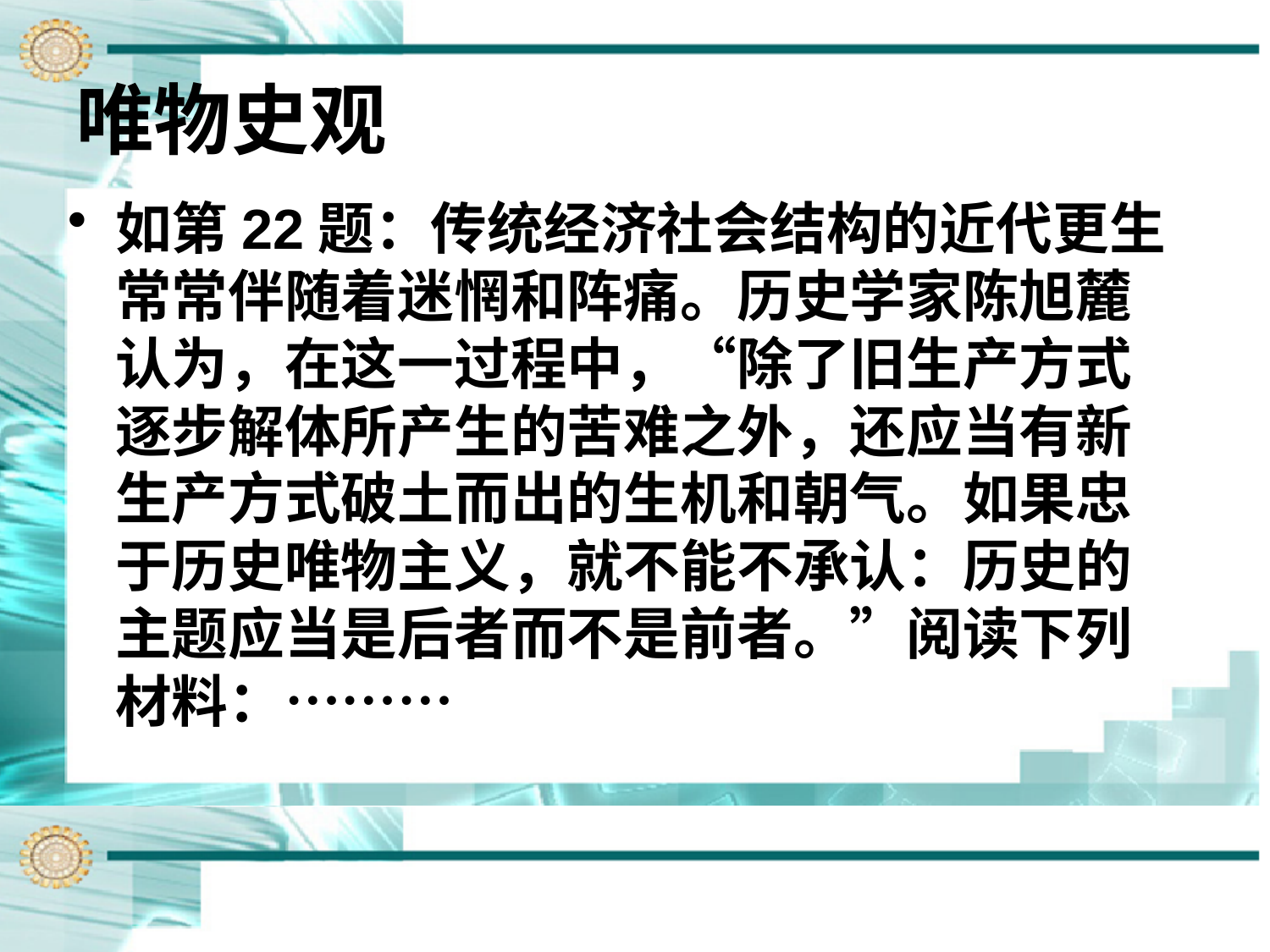

# 唯物史观
如第22题：传统经济社会结构的近代更生常常伴随着迷惘和阵痛。历史学家陈旭麓认为，在这一过程中，“除了旧生产方式逐步解体所产生的苦难之外，还应当有新生产方式破土而出的生机和朝气。如果忠于历史唯物主义，就不能不承认：历史的主题应当是后者而不是前者。”阅读下列材料：………